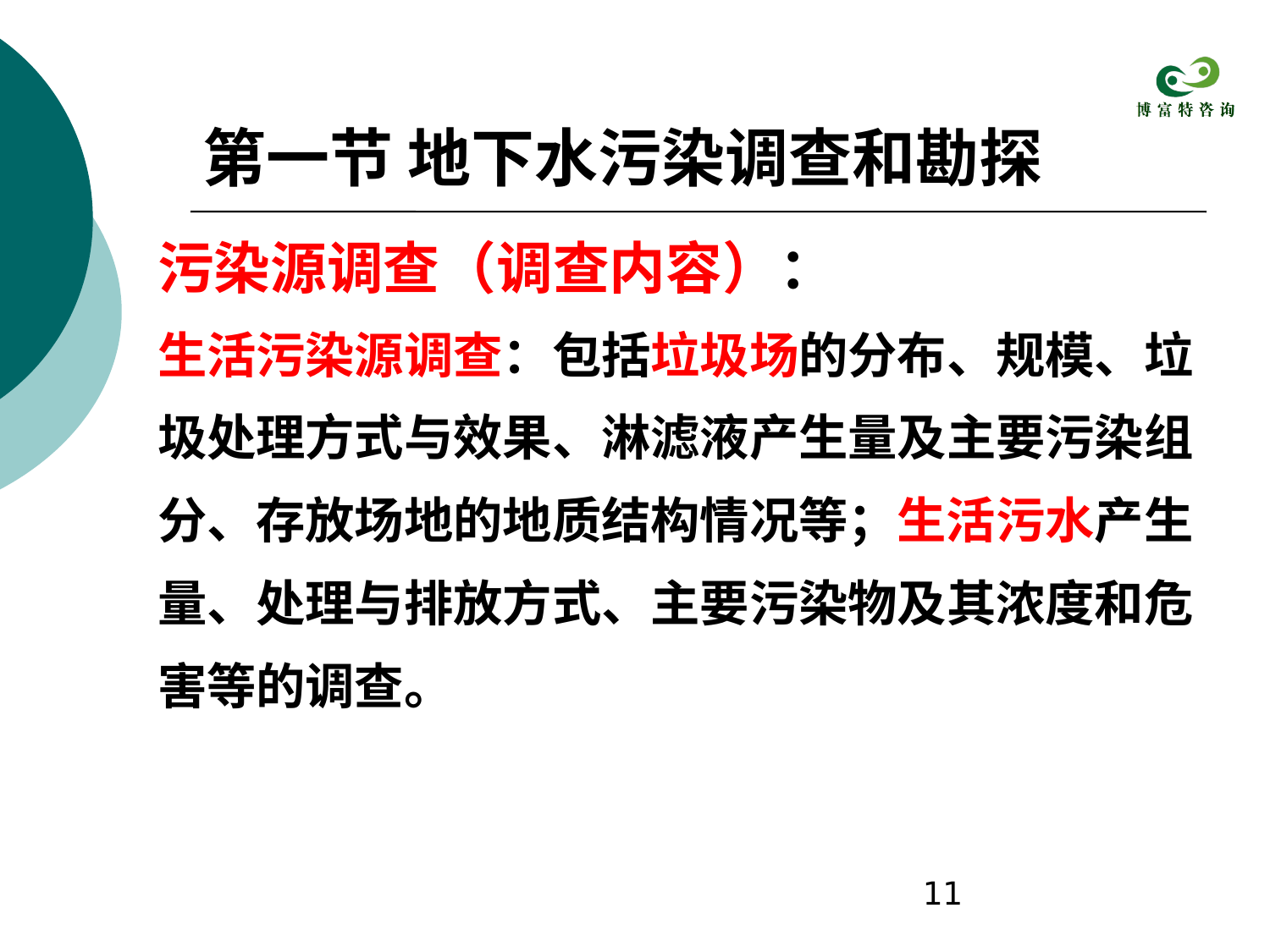

第一节 地下水污染调查和勘探
污染源调查（调查内容）：
生活污染源调查：包括垃圾场的分布、规模、垃圾处理方式与效果、淋滤液产生量及主要污染组分、存放场地的地质结构情况等；生活污水产生量、处理与排放方式、主要污染物及其浓度和危害等的调查。

11